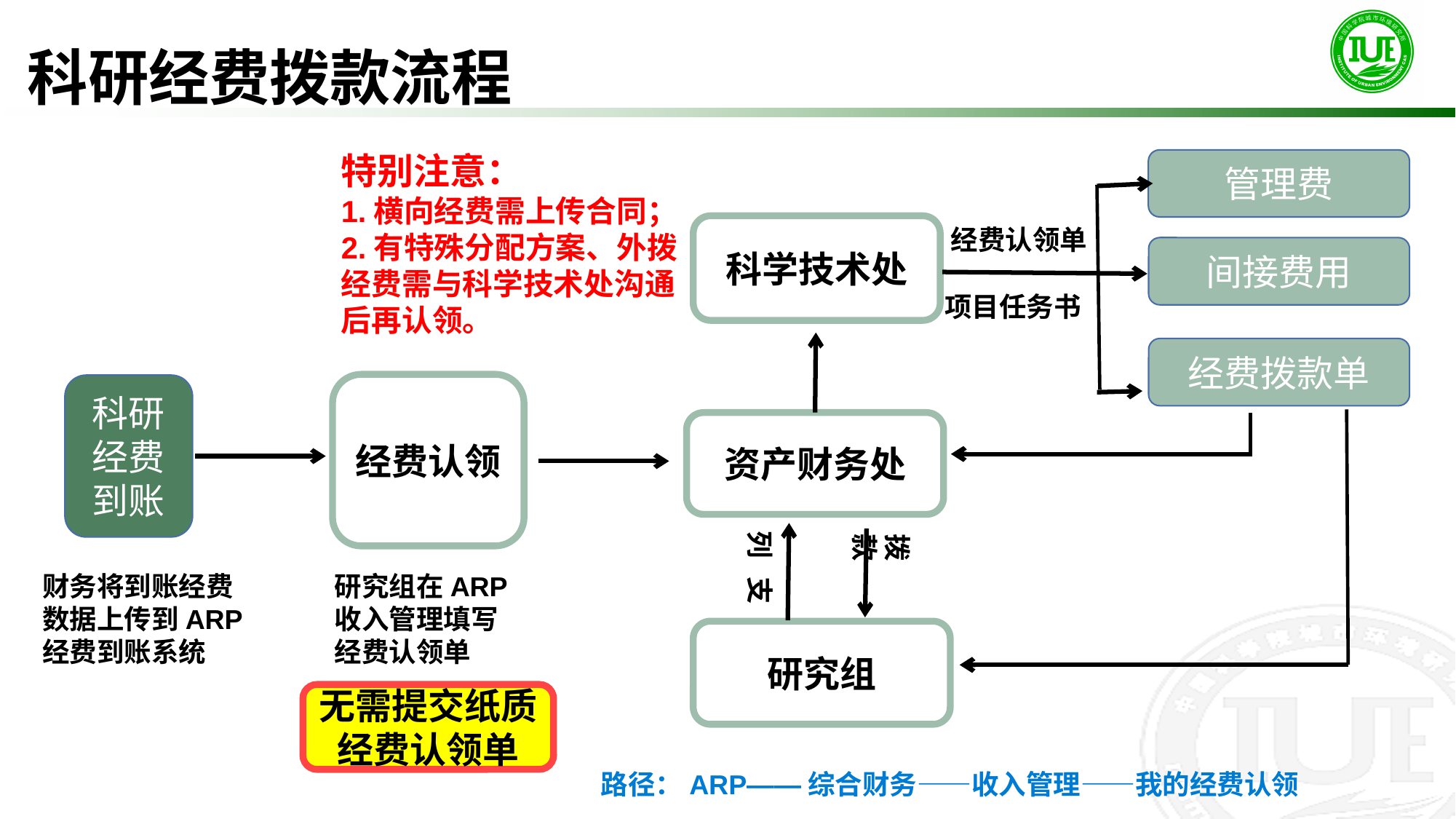

科研经费拨款流程
特别注意：
1.横向经费需上传合同；2.有特殊分配方案、外拨经费需与科学技术处沟通后再认领。
管理费
科学技术处
经费认领单
间接费用
项目任务书
经费拨款单
经费认领
科研经费到账
资产财务处
列   支
拨   款
财务将到账经费数据上传到ARP经费到账系统
研究组在ARP收入管理填写经费认领单
研究组
无需提交纸质经费认领单
路径：ARP——综合财务——收入管理——我的经费认领